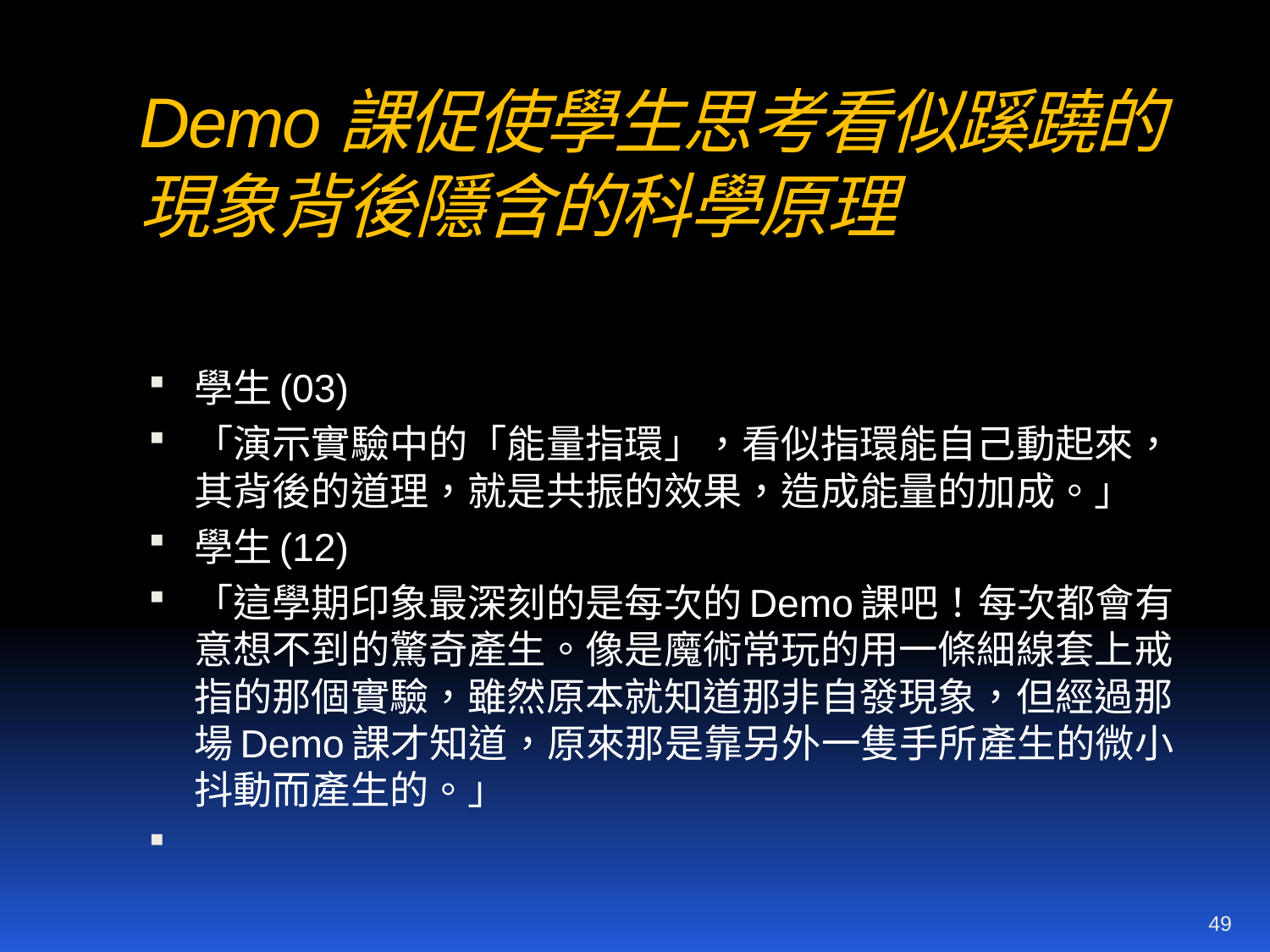

# Demo課促使學生思考看似蹊蹺的現象背後隱含的科學原理
學生(03)
「演示實驗中的「能量指環」，看似指環能自己動起來，其背後的道理，就是共振的效果，造成能量的加成。」
學生(12)
「這學期印象最深刻的是每次的Demo課吧！每次都會有意想不到的驚奇產生。像是魔術常玩的用一條細線套上戒指的那個實驗，雖然原本就知道那非自發現象，但經過那場Demo課才知道，原來那是靠另外一隻手所產生的微小抖動而產生的。」

49